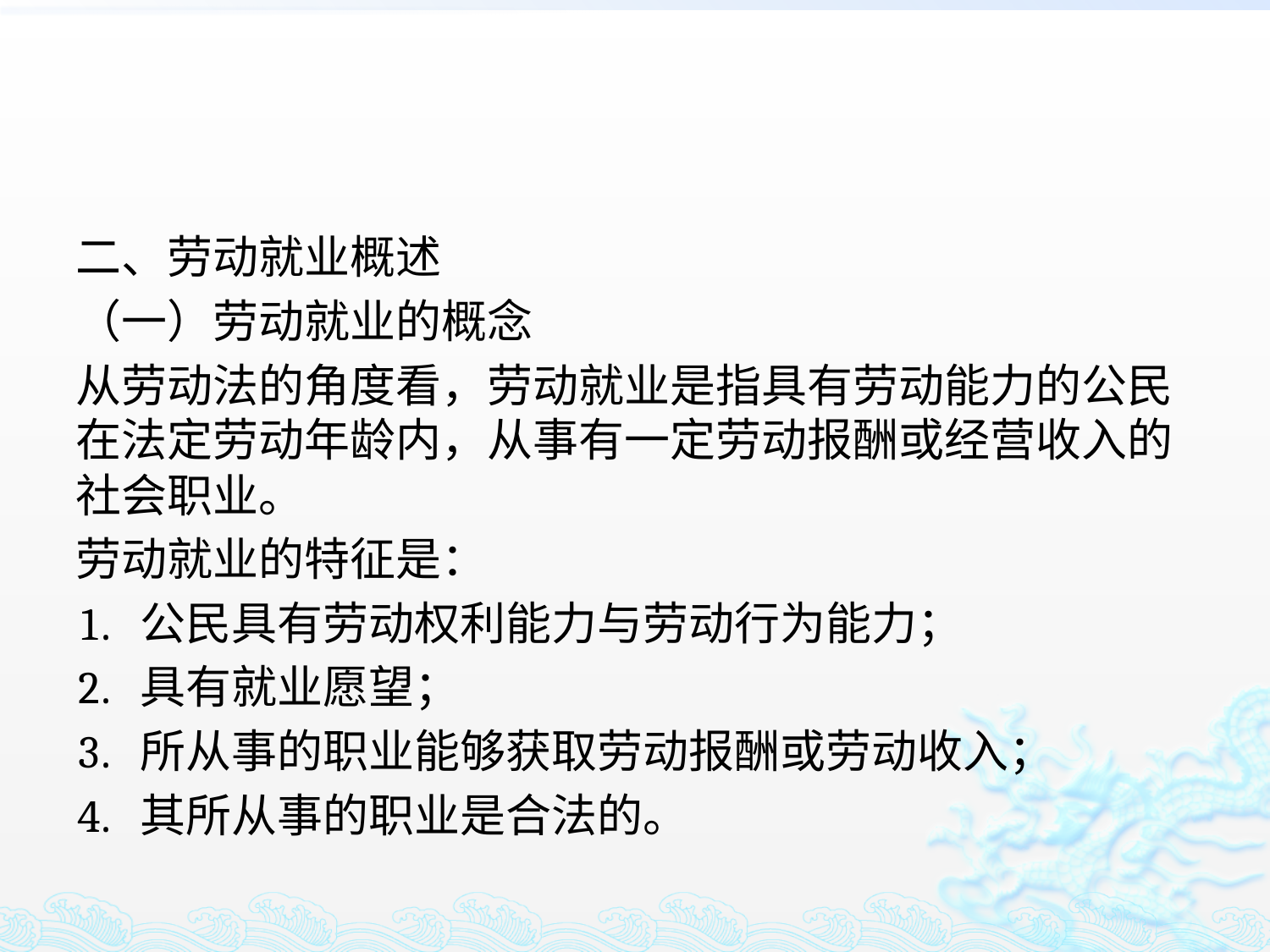

#
二、劳动就业概述
（一）劳动就业的概念
从劳动法的角度看，劳动就业是指具有劳动能力的公民在法定劳动年龄内，从事有一定劳动报酬或经营收入的社会职业。
劳动就业的特征是：
1.  公民具有劳动权利能力与劳动行为能力；
2.  具有就业愿望；
3.  所从事的职业能够获取劳动报酬或劳动收入；
4.  其所从事的职业是合法的。